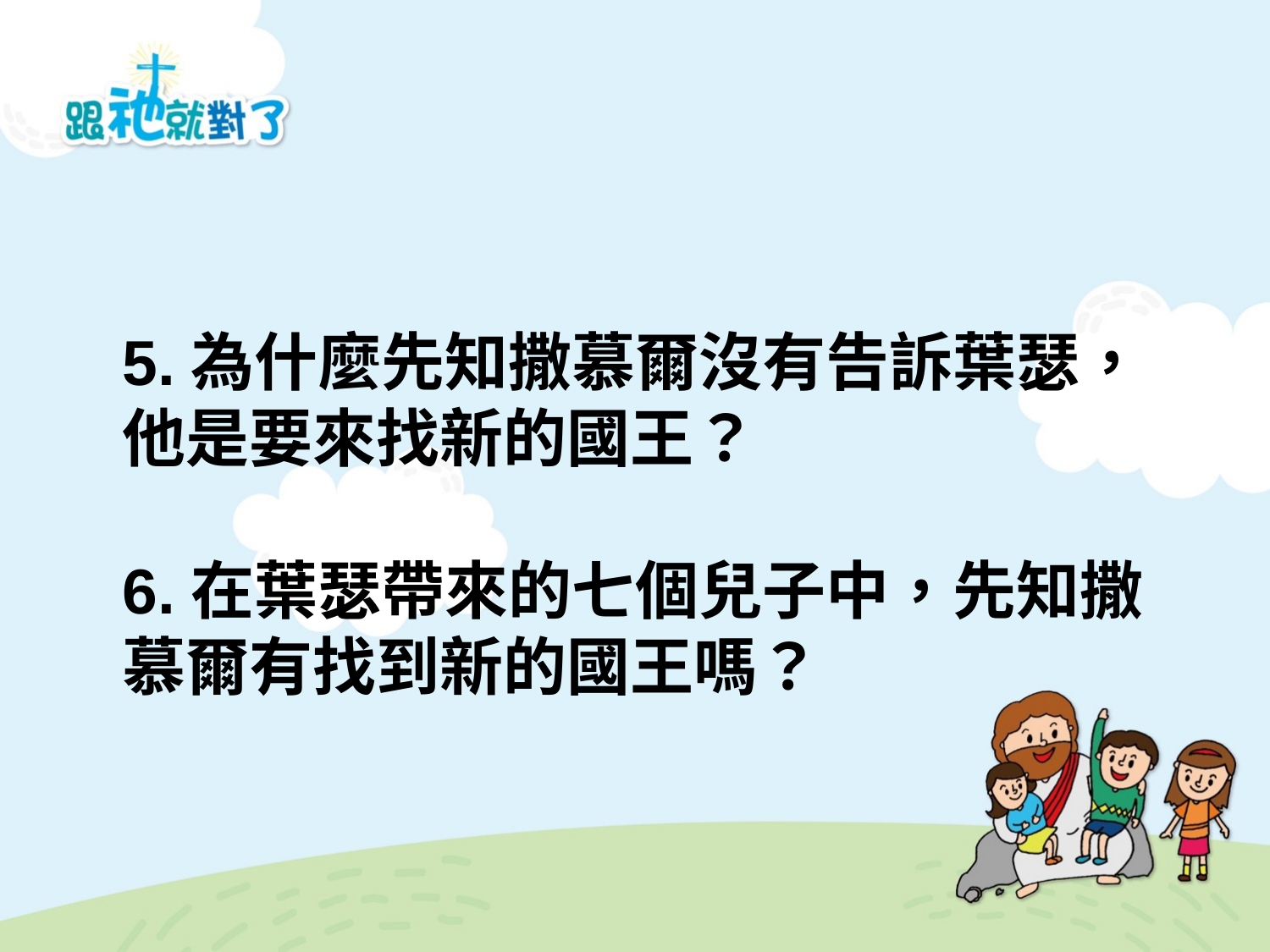

5.為什麼先知撒慕爾沒有告訴葉瑟，他是要來找新的國王？

6.在葉瑟帶來的七個兒子中，先知撒慕爾有找到新的國王嗎？